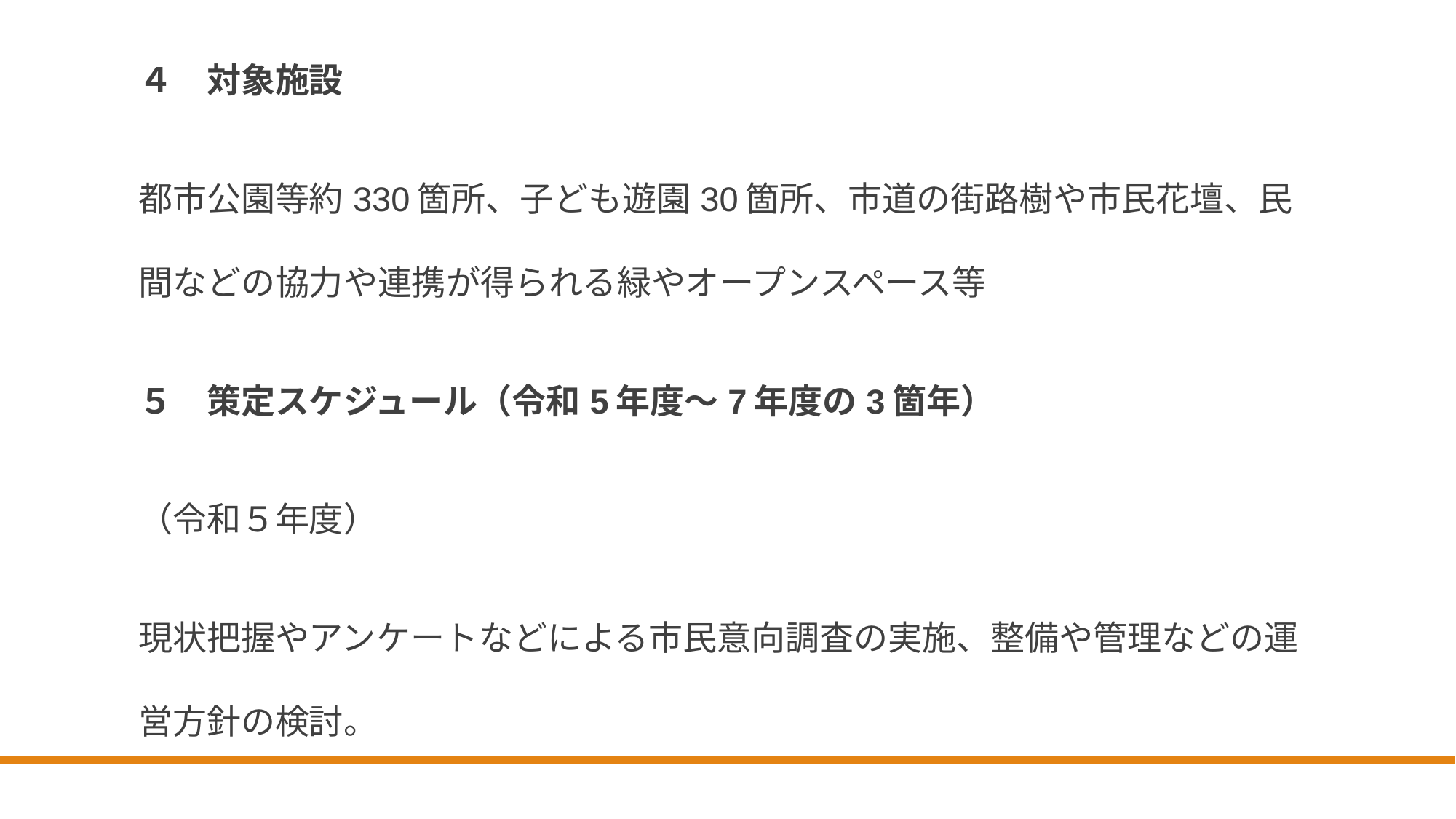

４　対象施設
都市公園等約330箇所、子ども遊園30箇所、市道の街路樹や市民花壇、民間などの協力や連携が得られる緑やオープンスペース等
５　策定スケジュール（令和5年度～7年度の3箇年）
（令和５年度）
現状把握やアンケートなどによる市民意向調査の実施、整備や管理などの運営方針の検討。

3